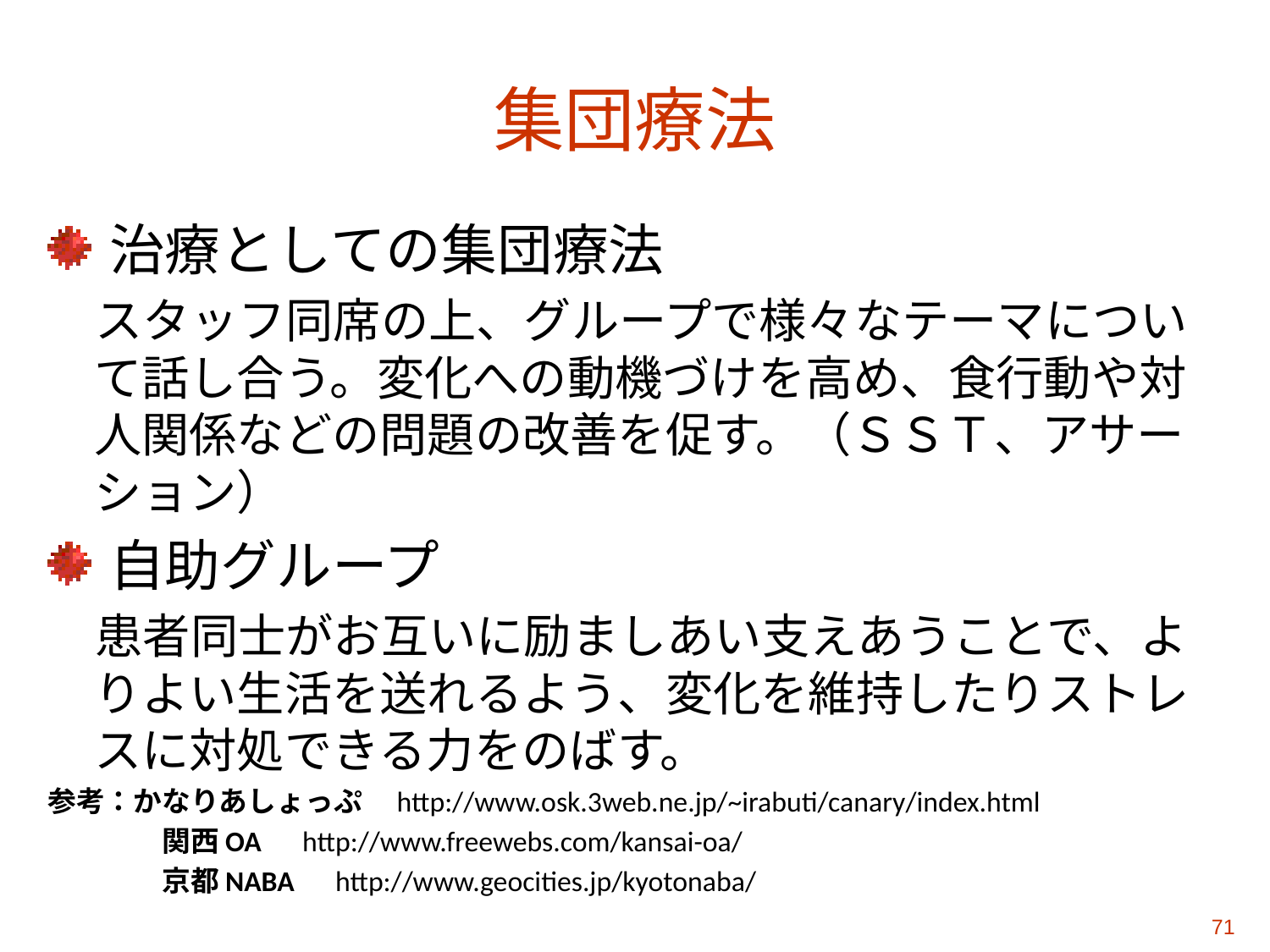

# 集団療法
治療としての集団療法
　スタッフ同席の上、グループで様々なテーマについて話し合う。変化への動機づけを高め、食行動や対人関係などの問題の改善を促す。（ＳＳＴ、アサーション）
自助グループ
　患者同士がお互いに励ましあい支えあうことで、よりよい生活を送れるよう、変化を維持したりストレスに対処できる力をのばす。
参考：かなりあしょっぷ　http://www.osk.3web.ne.jp/~irabuti/canary/index.html
　　　　関西OA　http://www.freewebs.com/kansai-oa/
　　　　京都NABA　http://www.geocities.jp/kyotonaba/

71